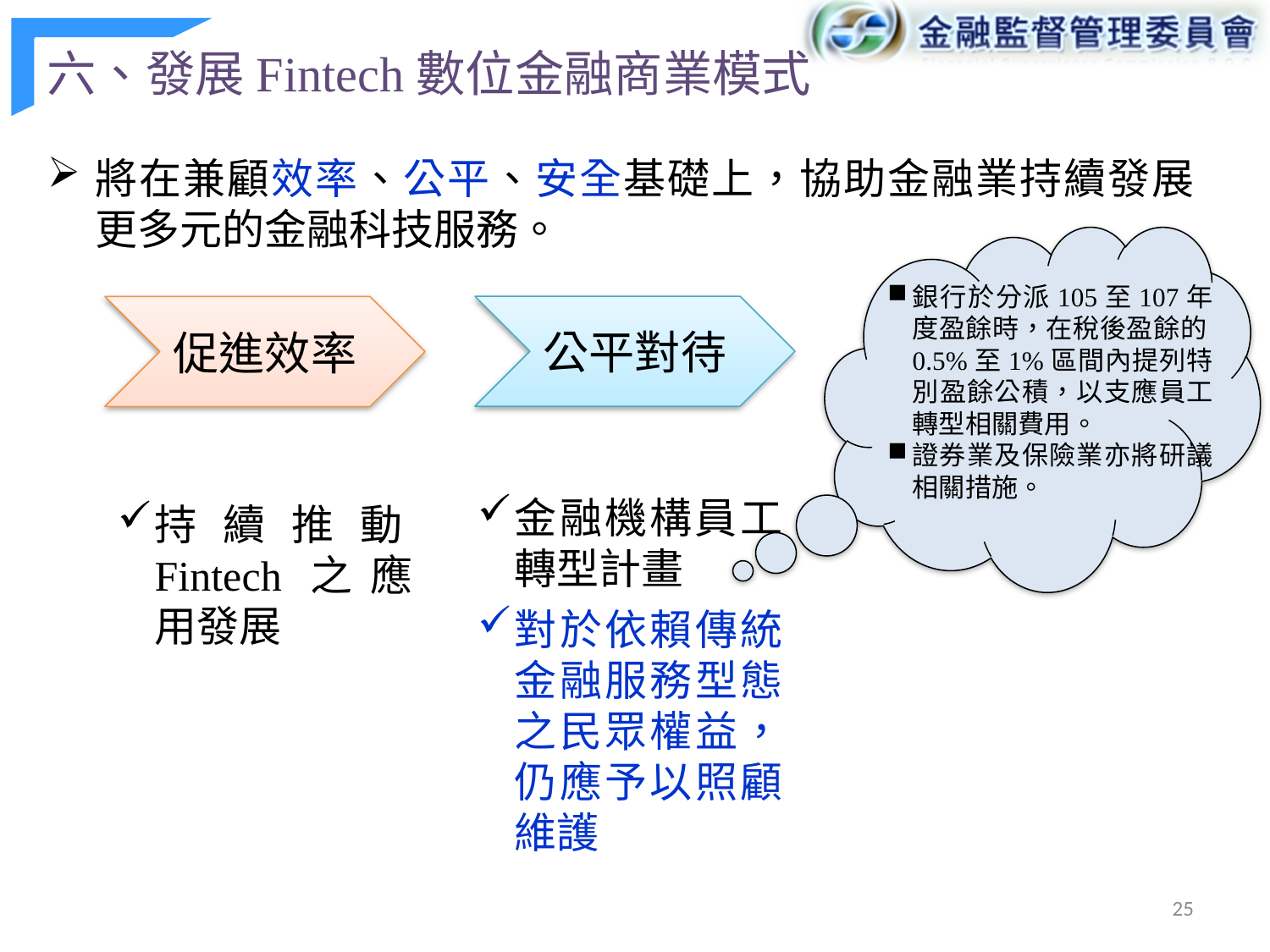

六、發展Fintech數位金融商業模式
將在兼顧效率、公平、安全基礎上，協助金融業持續發展更多元的金融科技服務。

銀行於分派105至107年度盈餘時，在稅後盈餘的0.5%至1%區間內提列特別盈餘公積，以支應員工轉型相關費用。
證券業及保險業亦將研議相關措施。
公平對待
促進效率
持續推動Fintech之應用發展
金融機構員工轉型計畫
對於依賴傳統金融服務型態之民眾權益，仍應予以照顧維護
25